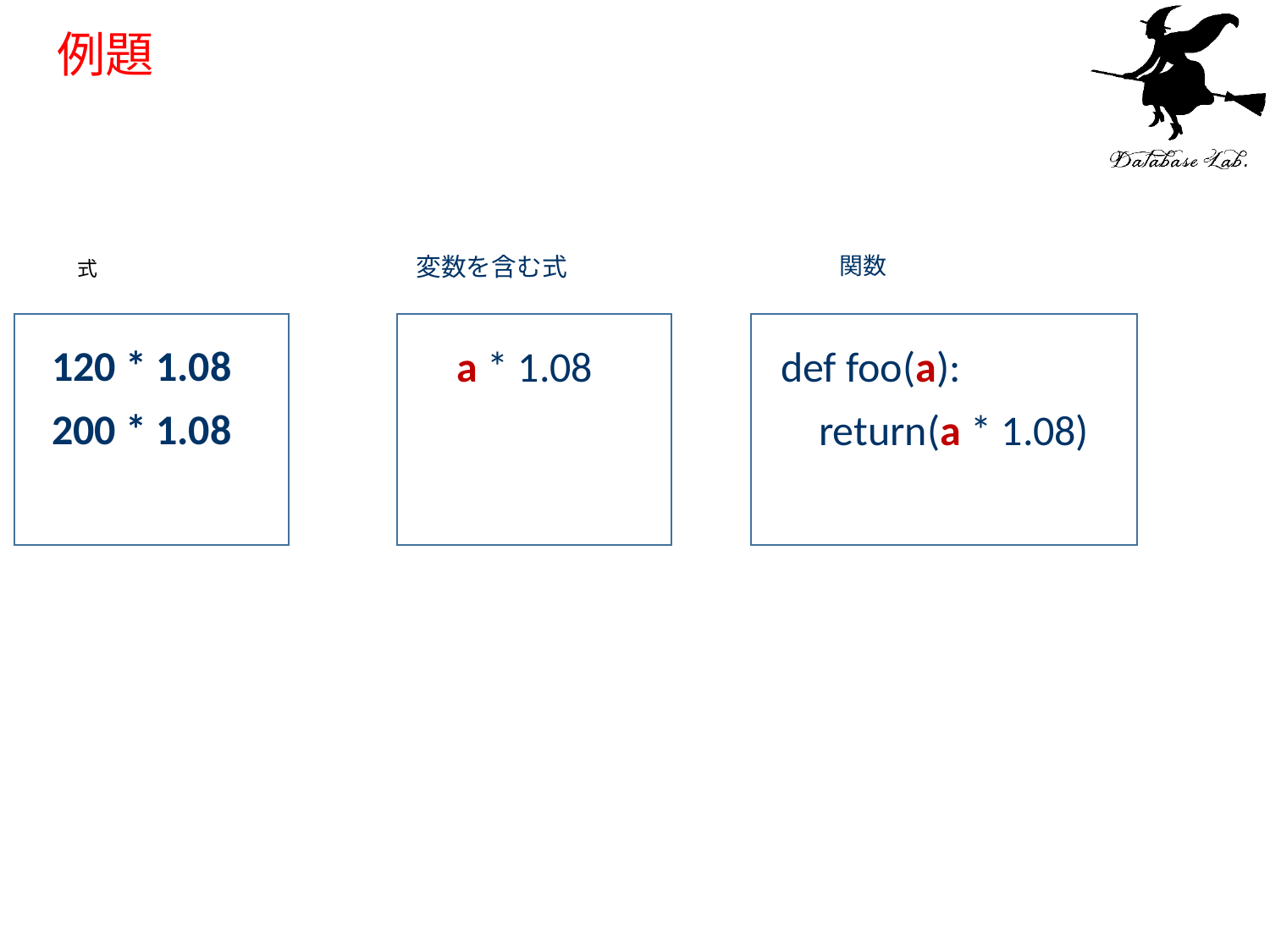

# 例題
変数を含む式

式

関数

120 * 1.08
200 * 1.08

a * 1.08

def foo(a):
    return(a * 1.08)